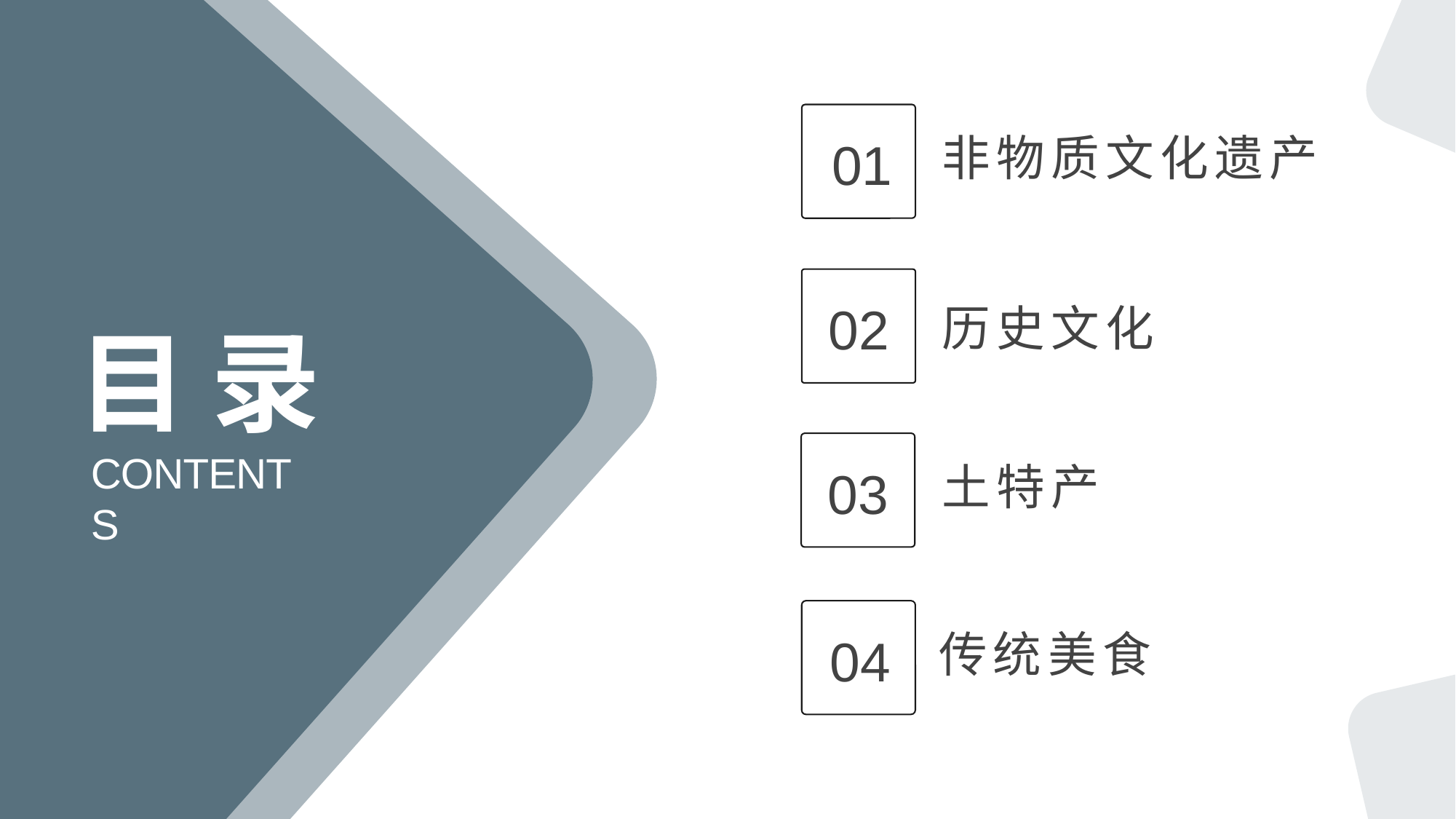

非物质文化遗产
01

02
历史文化
目录
CONTENTS

土特产
03

传统美食
04